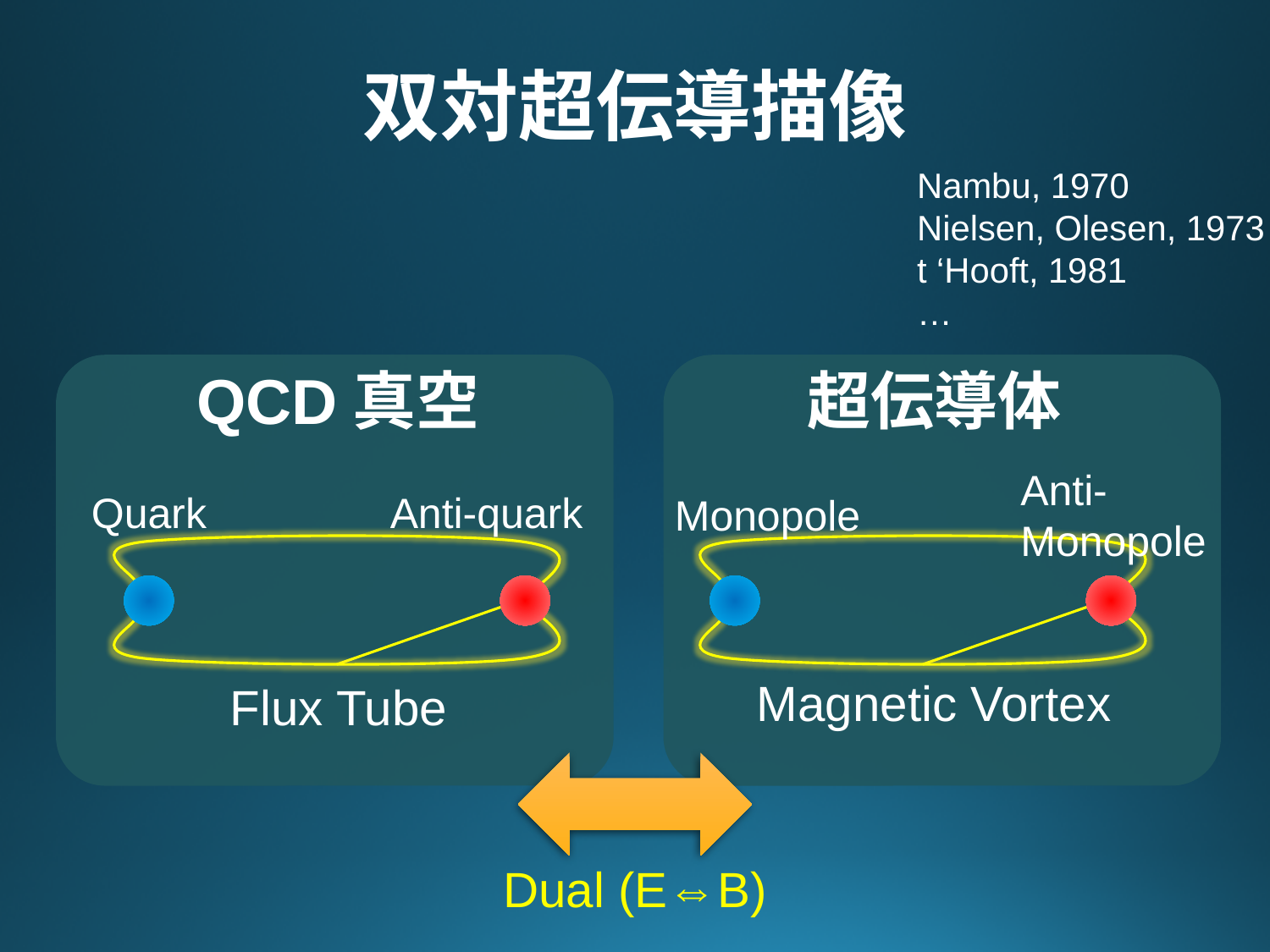

# 双対超伝導描像
Nambu, 1970
Nielsen, Olesen, 1973
t ‘Hooft, 1981
…

QCD真空

超伝導体
Anti-
Monopole
Anti-quark
Quark
Monopole

Magnetic Vortex
Flux Tube

Dual (E⇔B)